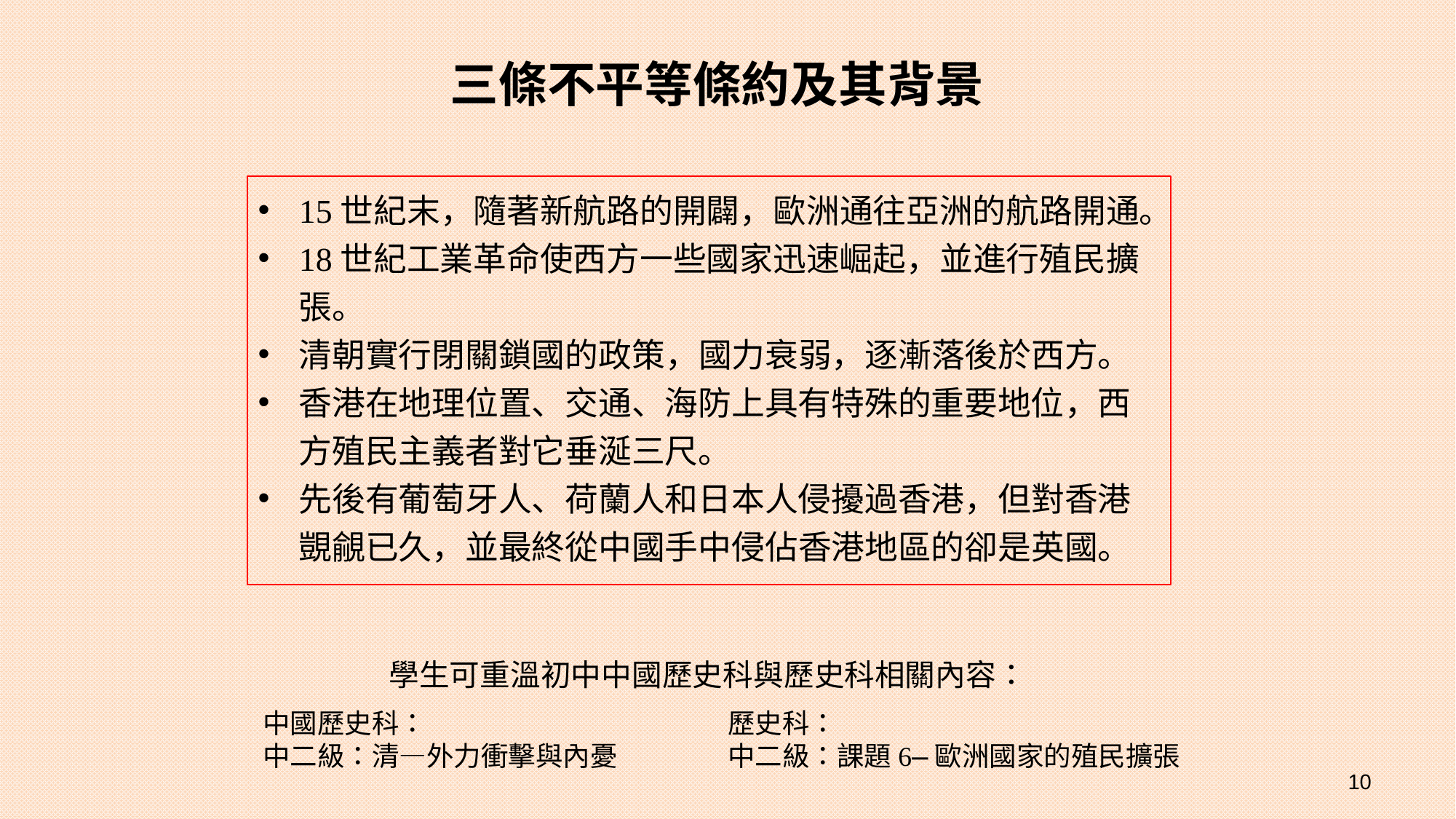

# 三條不平等條約及其背景
15世紀末，隨著新航路的開闢，歐洲通往亞洲的航路開通。
18世紀工業革命使西方一些國家迅速崛起，並進行殖民擴張。
清朝實行閉關鎖國的政策，國力衰弱，逐漸落後於西方。
香港在地理位置、交通、海防上具有特殊的重要地位，西方殖民主義者對它垂涎三尺。
先後有葡萄牙人、荷蘭人和日本人侵擾過香港，但對香港覬覦已久，並最終從中國手中侵佔香港地區的卻是英國。

學生可重溫初中中國歷史科與歷史科相關內容：
歷史科：
中二級：課題6—歐洲國家的殖民擴張
中國歷史科：
中二級：清—外力衝擊與內憂
10